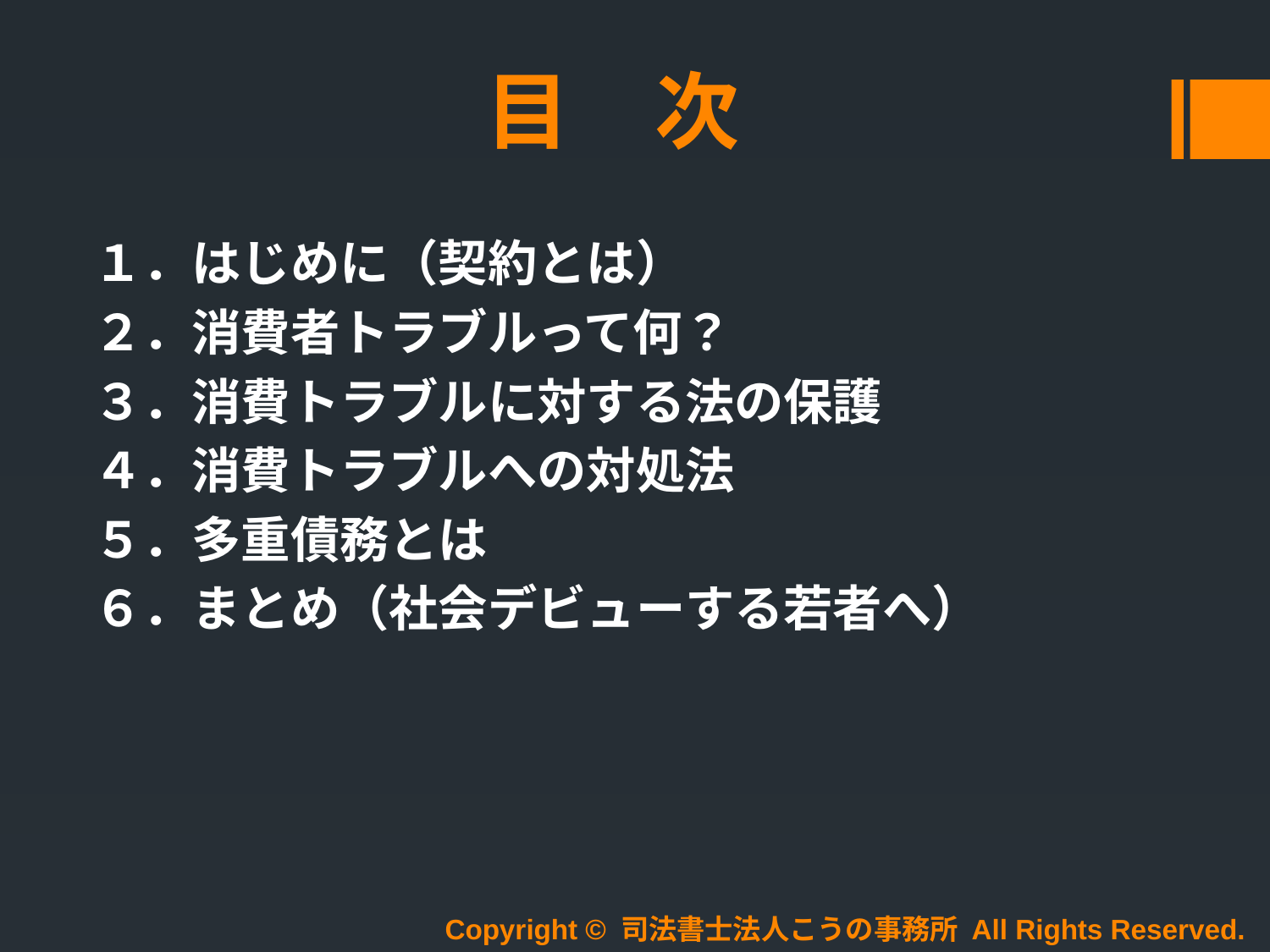

# 目　次
１．はじめに（契約とは）
２．消費者トラブルって何？
３．消費トラブルに対する法の保護
４．消費トラブルへの対処法
５．多重債務とは
６．まとめ（社会デビューする若者へ）

Copyright © 司法書士法人こうの事務所 All Rights Reserved.